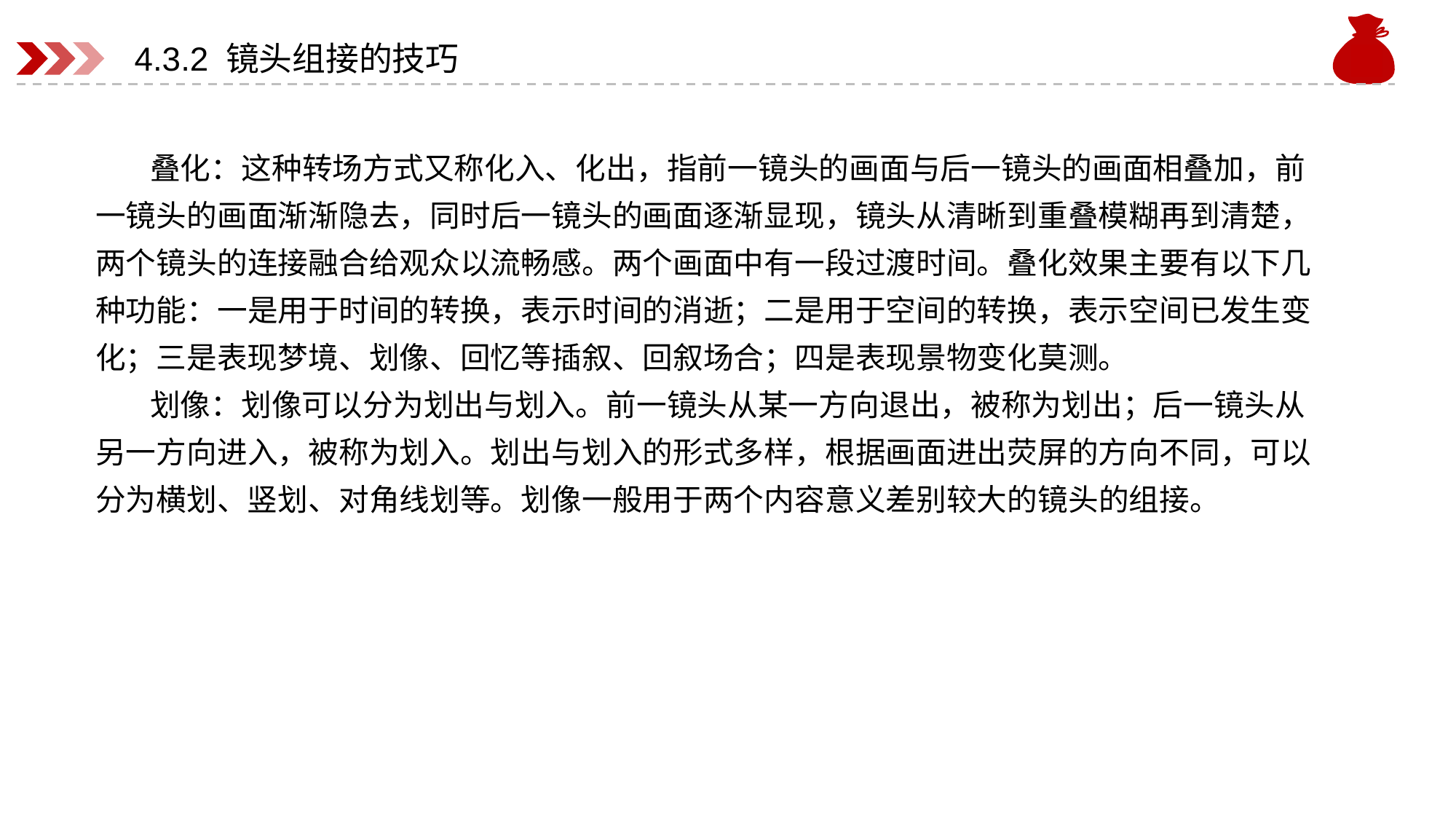

# 4.3.2 镜头组接的技巧
30
叠化：这种转场方式又称化入、化出，指前一镜头的画面与后一镜头的画面相叠加，前一镜头的画面渐渐隐去，同时后一镜头的画面逐渐显现，镜头从清晰到重叠模糊再到清楚，两个镜头的连接融合给观众以流畅感。两个画面中有一段过渡时间。叠化效果主要有以下几种功能：一是用于时间的转换，表示时间的消逝；二是用于空间的转换，表示空间已发生变化；三是表现梦境、划像、回忆等插叙、回叙场合；四是表现景物变化莫测。
划像：划像可以分为划出与划入。前一镜头从某一方向退出，被称为划出；后一镜头从另一方向进入，被称为划入。划出与划入的形式多样，根据画面进出荧屏的方向不同，可以分为横划、竖划、对角线划等。划像一般用于两个内容意义差别较大的镜头的组接。